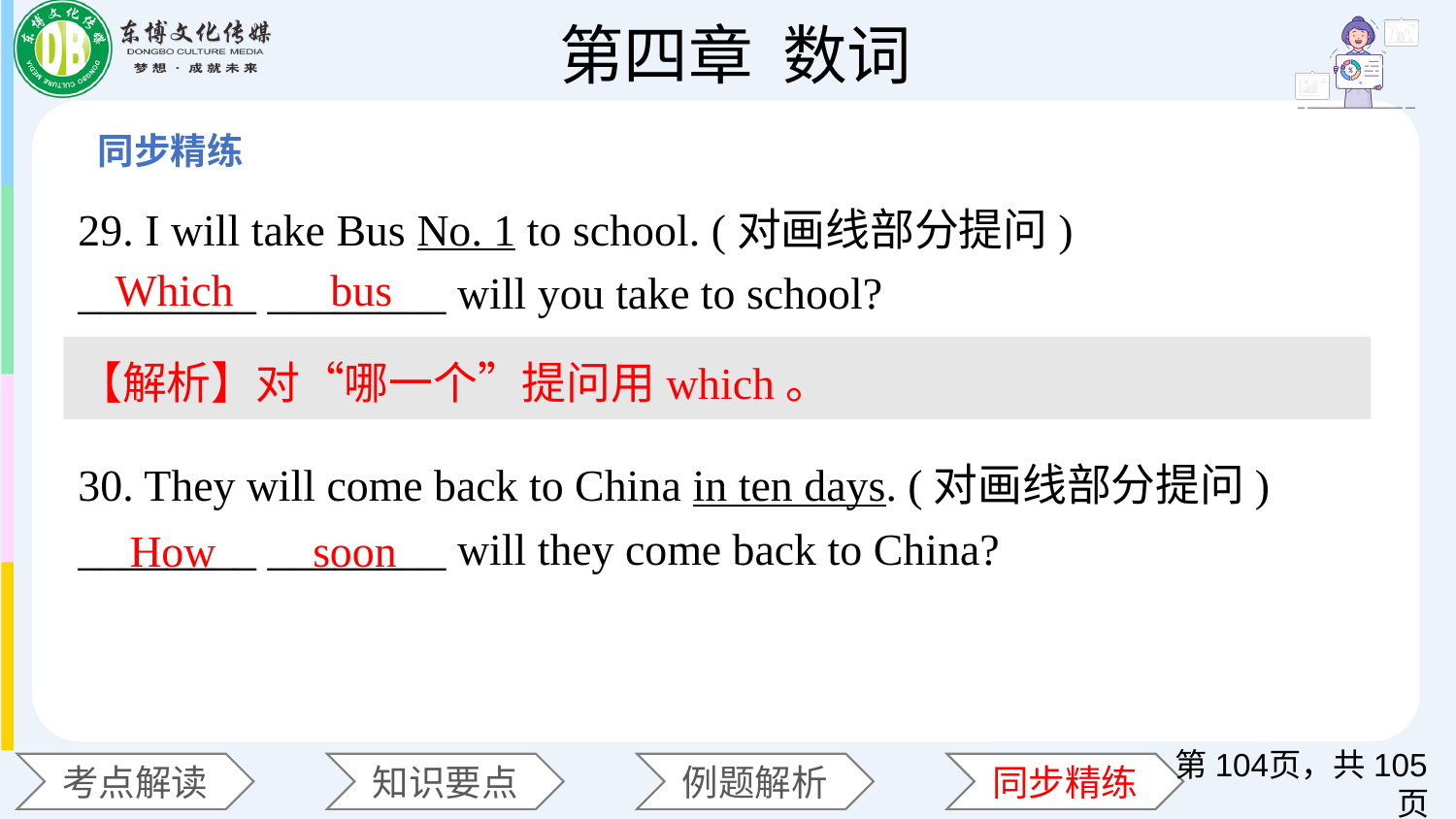

29. I will take Bus No. 1 to school. (对画线部分提问)
________ ________ will you take to school?

30. They will come back to China in ten days. (对画线部分提问)
________ ________ will they come back to China?
Which
bus
【解析】对“哪一个”提问用which。
How
soon
第104页，共105页